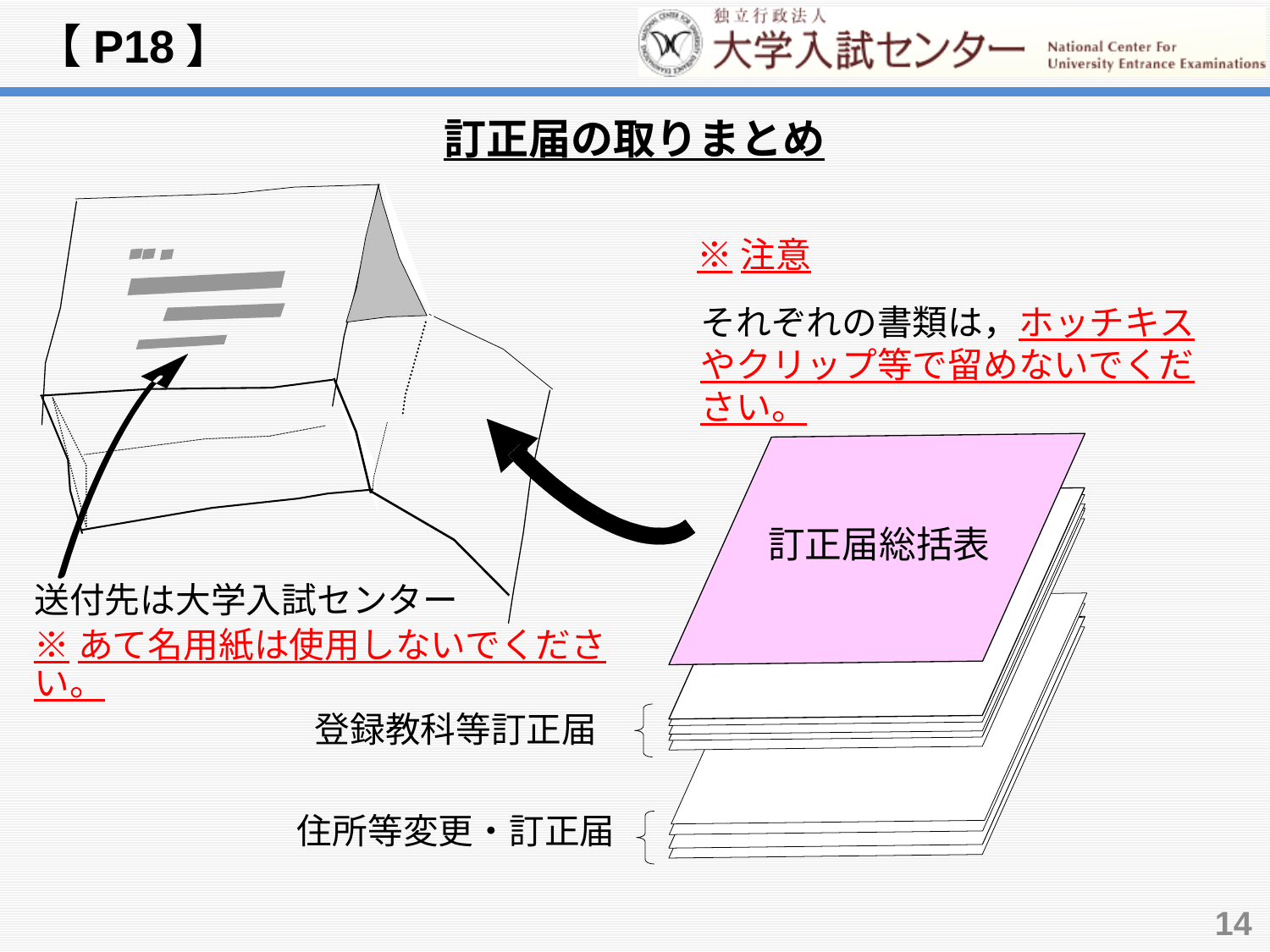

【P18】
訂正届の取りまとめ

※注意

それぞれの書類は，ホッチキスやクリップ等で留めないでください。

訂正届総括表

送付先は大学入試センター
※あて名用紙は使用しないでください。

登録教科等訂正届

住所等変更・訂正届

14